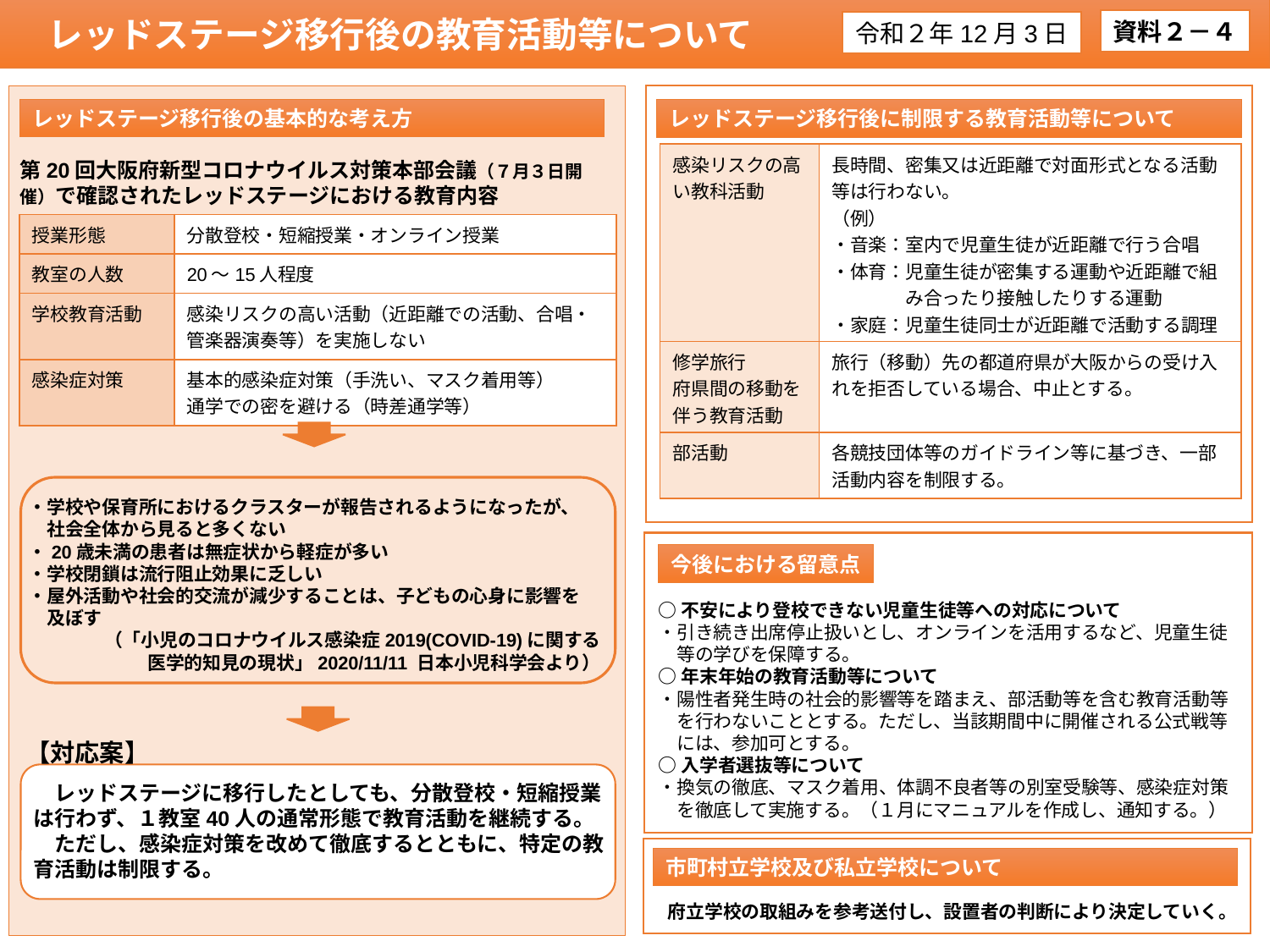

レッドステージ移行後の教育活動等について
資料２－４
令和２年12月3日

レッドステージ移行後の基本的な考え方
レッドステージ移行後に制限する教育活動等について
| 感染リスクの高い教科活動 | 長時間、密集又は近距離で対面形式となる活動等は行わない。 （例） ・音楽：室内で児童生徒が近距離で行う合唱 ・体育：児童生徒が密集する運動や近距離で組 　　　　み合ったり接触したりする運動 ・家庭：児童生徒同士が近距離で活動する調理 　　　　実習 |
| --- | --- |
| 修学旅行 府県間の移動を伴う教育活動 | 旅行（移動）先の都道府県が大阪からの受け入れを拒否している場合、中止とする。 |
| 部活動 | 各競技団体等のガイドライン等に基づき、一部活動内容を制限する。 |
第20回大阪府新型コロナウイルス対策本部会議（７月３日開催）で確認されたレッドステージにおける教育内容
| 授業形態 | 分散登校・短縮授業・オンライン授業 |
| --- | --- |
| 教室の人数 | 20～15人程度 |
| 学校教育活動 | 感染リスクの高い活動（近距離での活動、合唱・管楽器演奏等）を実施しない |
| 感染症対策 | 基本的感染症対策（手洗い、マスク着用等） 通学での密を避ける（時差通学等） |

・学校や保育所におけるクラスターが報告されるようになったが、
　社会全体から見ると多くない
・20歳未満の患者は無症状から軽症が多い
・学校閉鎖は流行阻止効果に乏しい
・屋外活動や社会的交流が減少することは、子どもの心身に影響を
　及ぼす
　（「小児のコロナウイルス感染症2019(COVID-19)に関する
医学的知見の現状」2020/11/11 日本小児科学会より）

今後における留意点
○不安により登校できない児童生徒等への対応について
・引き続き出席停止扱いとし、オンラインを活用するなど、児童生徒
　等の学びを保障する。
○年末年始の教育活動等について
・陽性者発生時の社会的影響等を踏まえ、部活動等を含む教育活動等
　を行わないこととする。ただし、当該期間中に開催される公式戦等
　には、参加可とする。
○入学者選抜等について
・換気の徹底、マスク着用、体調不良者等の別室受験等、感染症対策
　を徹底して実施する。（１月にマニュアルを作成し、通知する。）

【対応案】

　レッドステージに移行したとしても、分散登校・短縮授業は行わず、１教室40人の通常形態で教育活動を継続する。
　ただし、感染症対策を改めて徹底するとともに、特定の教育活動は制限する。

市町村立学校及び私立学校について
府立学校の取組みを参考送付し、設置者の判断により決定していく。